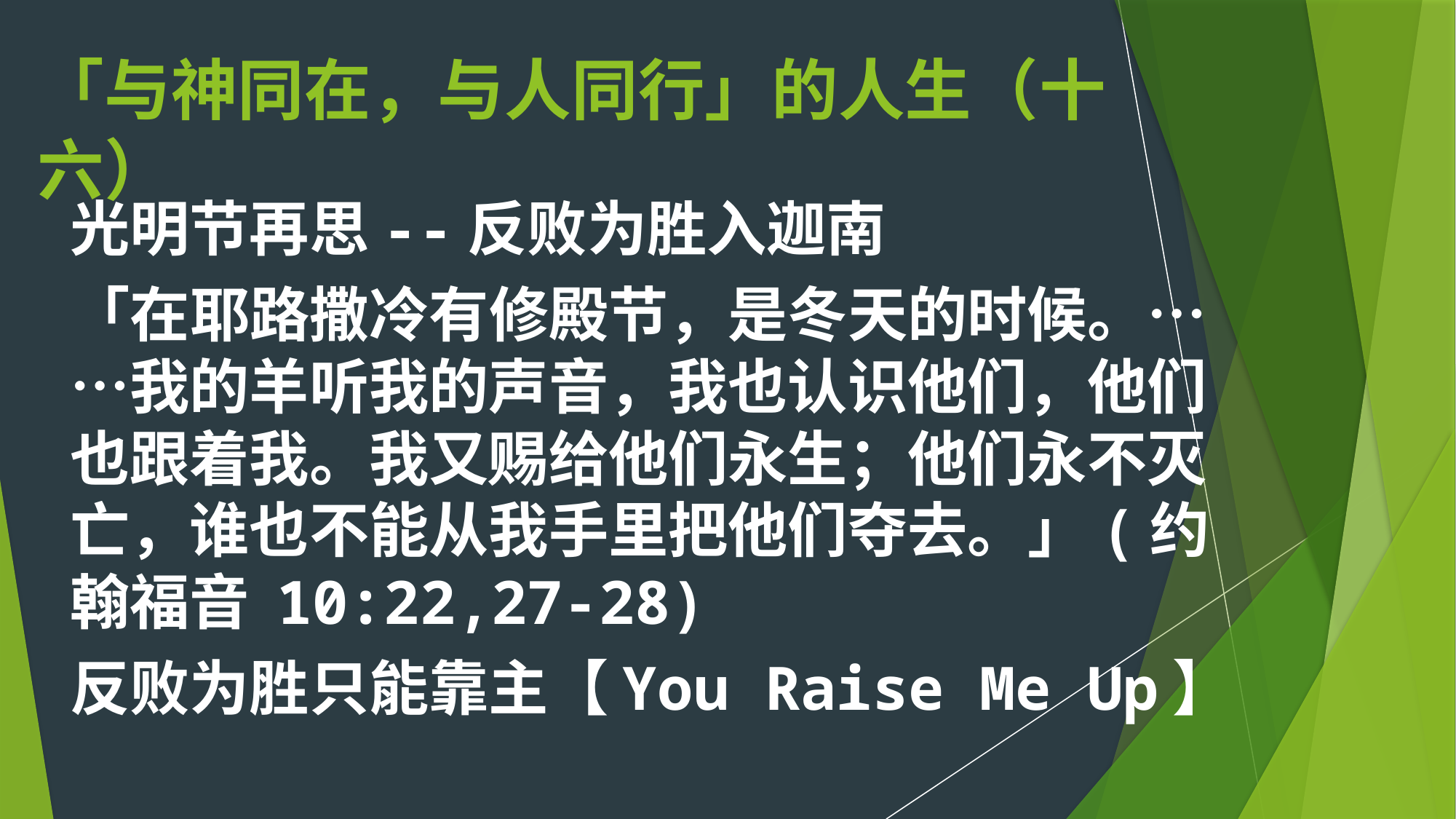

# 「与神同在，与人同行」的人生（十六）
光明节再思--反败为胜入迦南
「在耶路撒冷有修殿节，是冬天的时候。……我的羊听我的声音，我也认识他们，他们也跟着我。我又赐给他们永生；他们永不灭亡，谁也不能从我手里把他们夺去。」(约翰福音 10:22,27-28)
反败为胜只能靠主【You Raise Me Up】